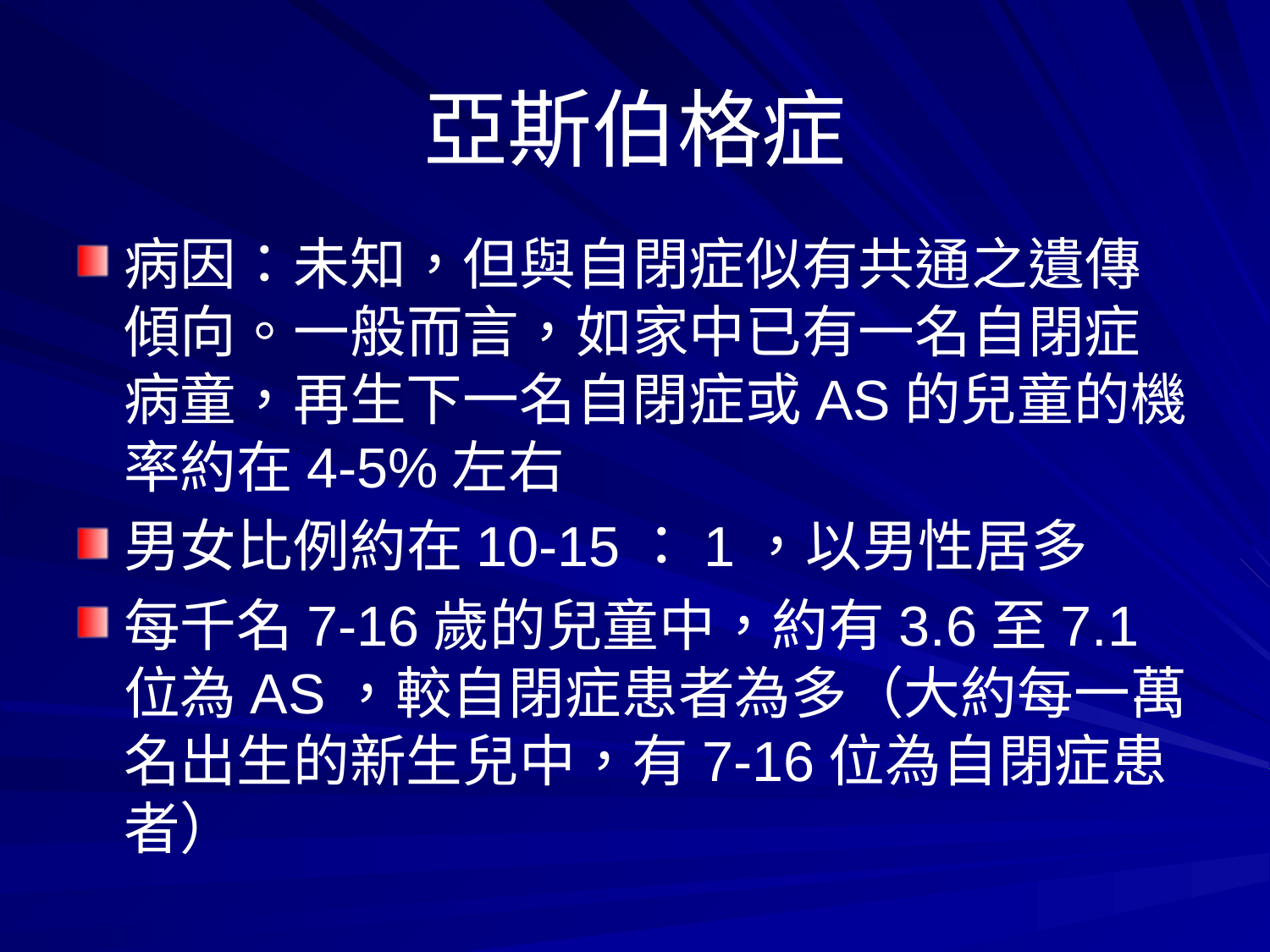

# 亞斯伯格症
病因：未知，但與自閉症似有共通之遺傳傾向。一般而言，如家中已有一名自閉症病童，再生下一名自閉症或AS的兒童的機率約在4-5%左右
男女比例約在10-15：1，以男性居多
每千名7-16歲的兒童中，約有3.6至7.1位為AS，較自閉症患者為多（大約每一萬名出生的新生兒中，有7-16位為自閉症患者）